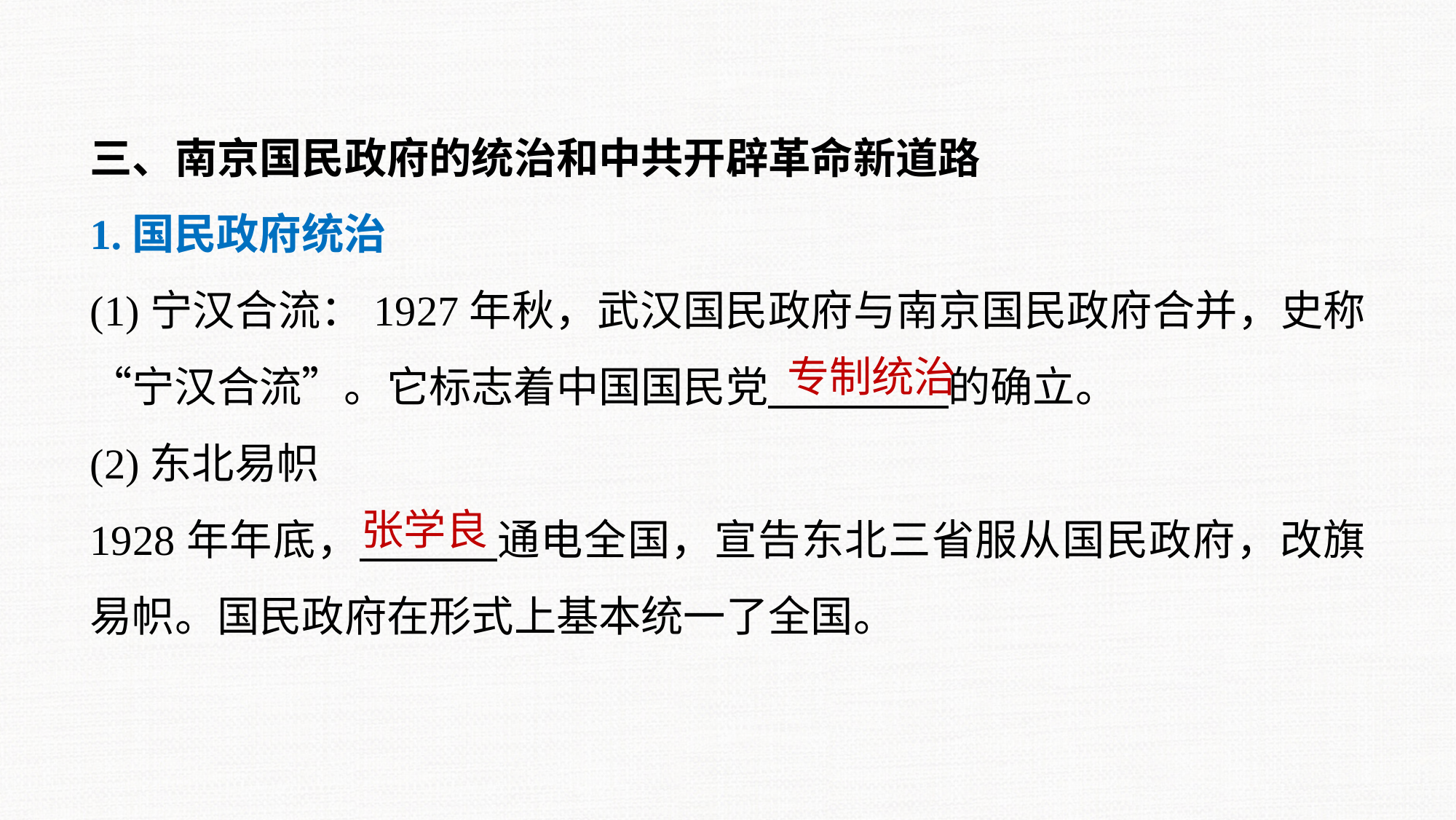

三、南京国民政府的统治和中共开辟革命新道路
1.国民政府统治
(1)宁汉合流：1927年秋，武汉国民政府与南京国民政府合并，史称“宁汉合流”。它标志着中国国民党                   的确立。
(2)东北易帜
1928年年底，             通电全国，宣告东北三省服从国民政府，改旗易帜。国民政府在形式上基本统一了全国。
专制统治
张学良